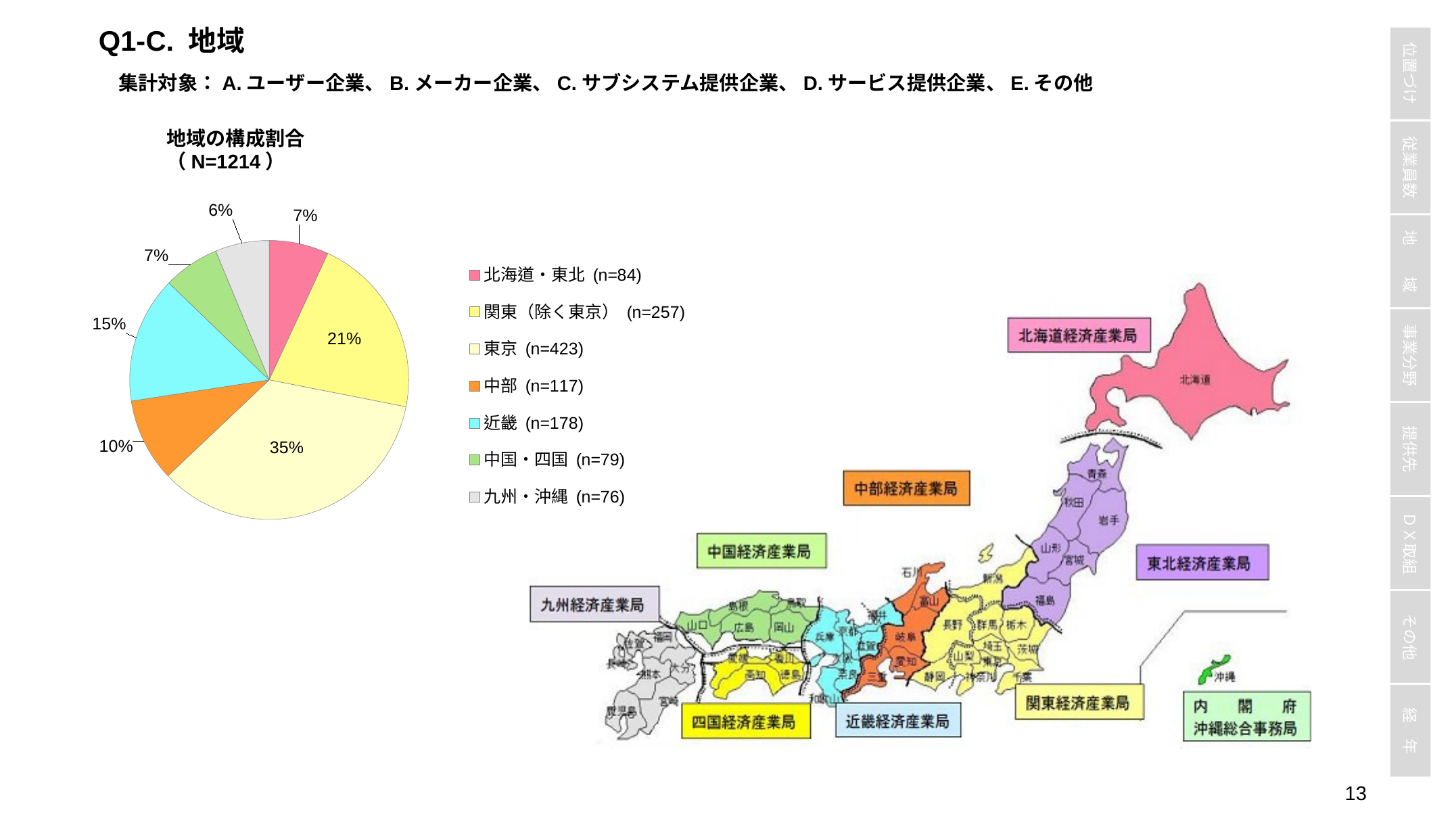

Q1-C. 地域
集計対象：A.ユーザー企業、B.メーカー企業、C.サブシステム提供企業、D.サービス提供企業、E.その他
地域の構成割合 （N=1214）

### Chart

| Category |  |
|---|---|
| 北海道・東北 (n=84) | 84.0 |
| 関東（除く東京） (n=257) | 257.0 |
| 東京 (n=423) | 423.0 |
| 中部 (n=117) | 117.0 |
| 近畿 (n=178) | 178.0 |
| 中国・四国 (n=79) | 79.0 |
| 九州・沖縄 (n=76) | 76.0 |
13